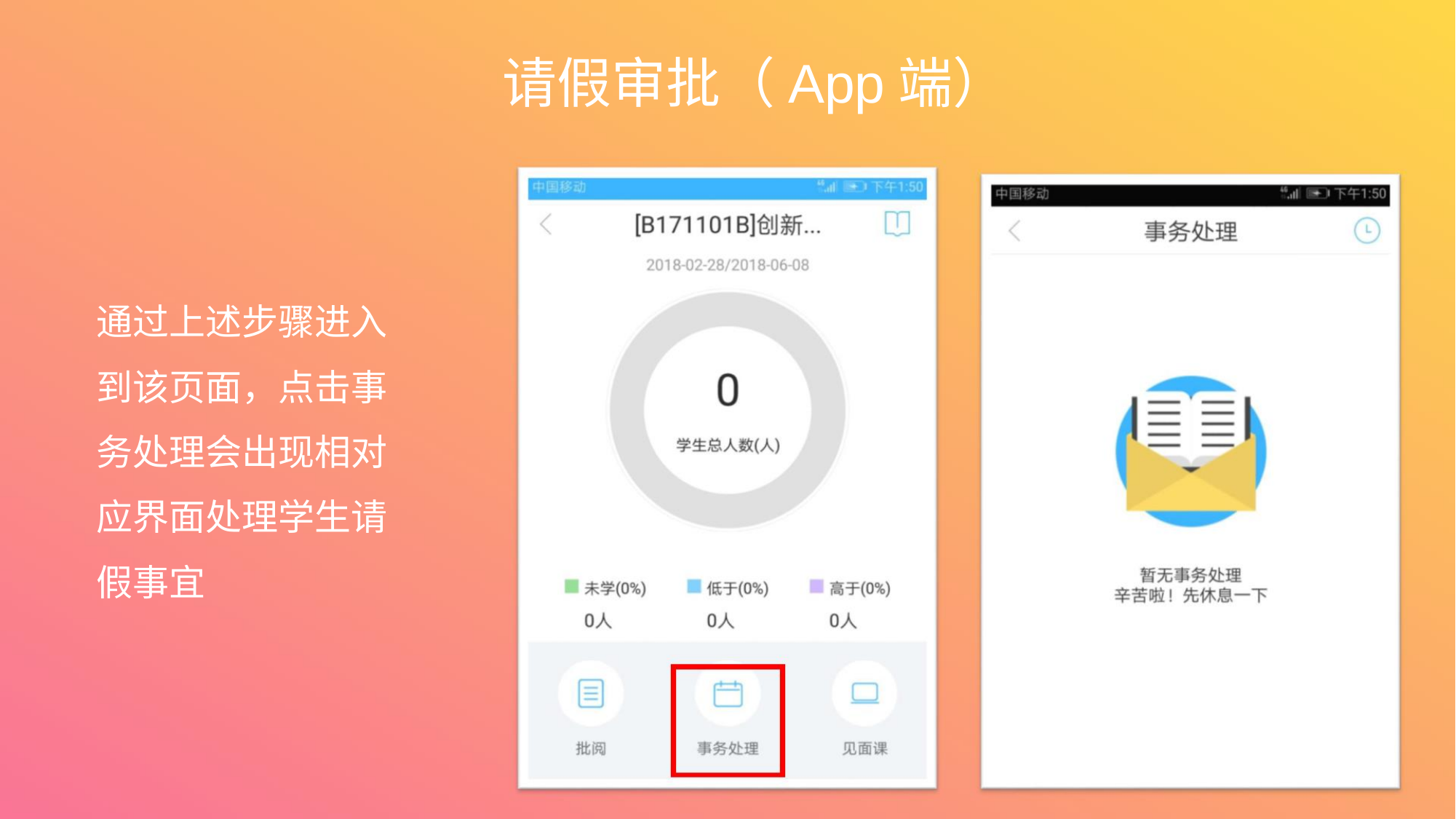

请假审批（App端）
通过上述步骤进入
到该页面，点击事
务处理会出现相对
应界面处理学生请
假事宜